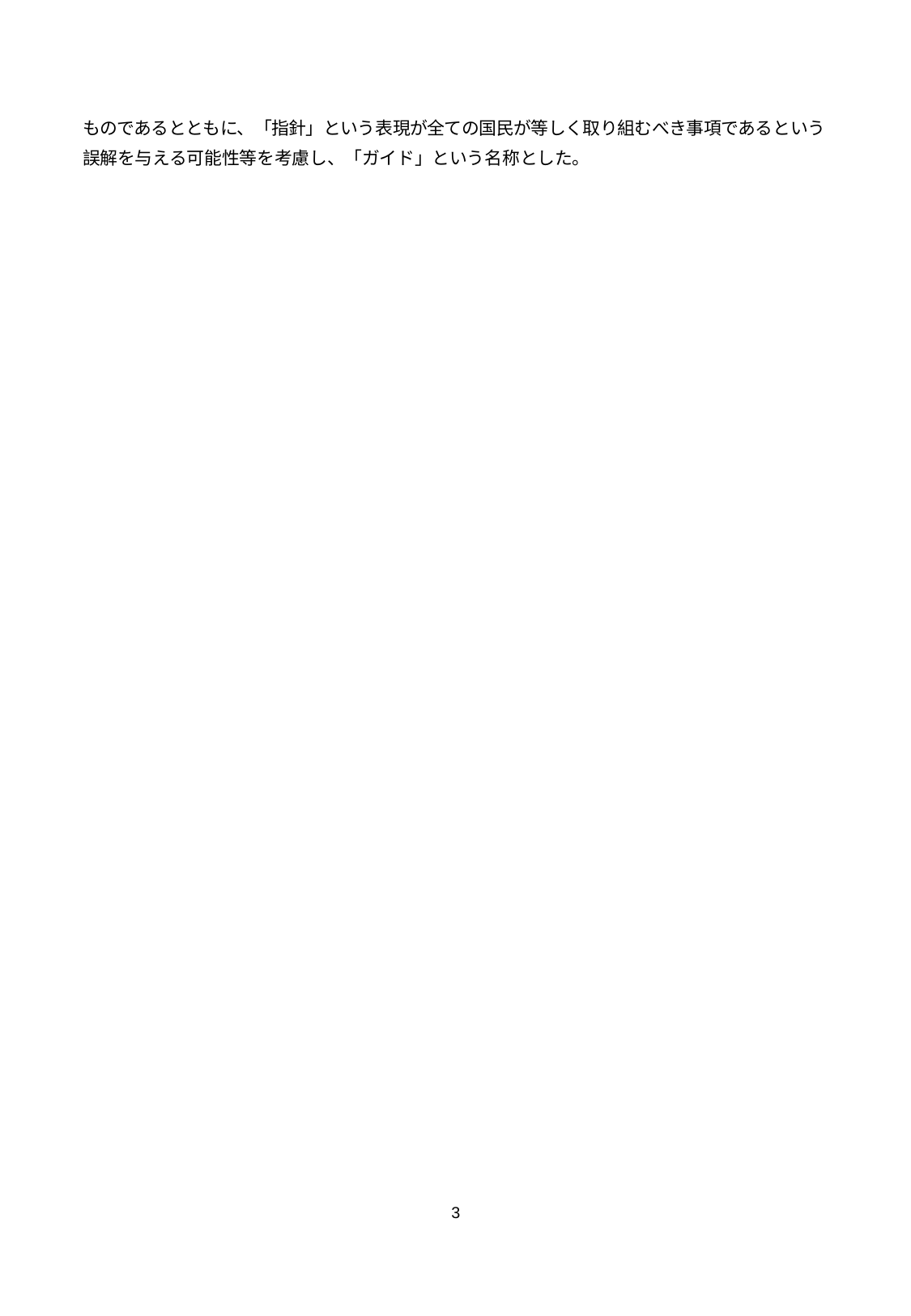

ものであるとともに、「指針」という表現が全ての国民が等しく取り組むべき事項であるという誤解を与える可能性等を考慮し、「ガイド」という名称とした。
3